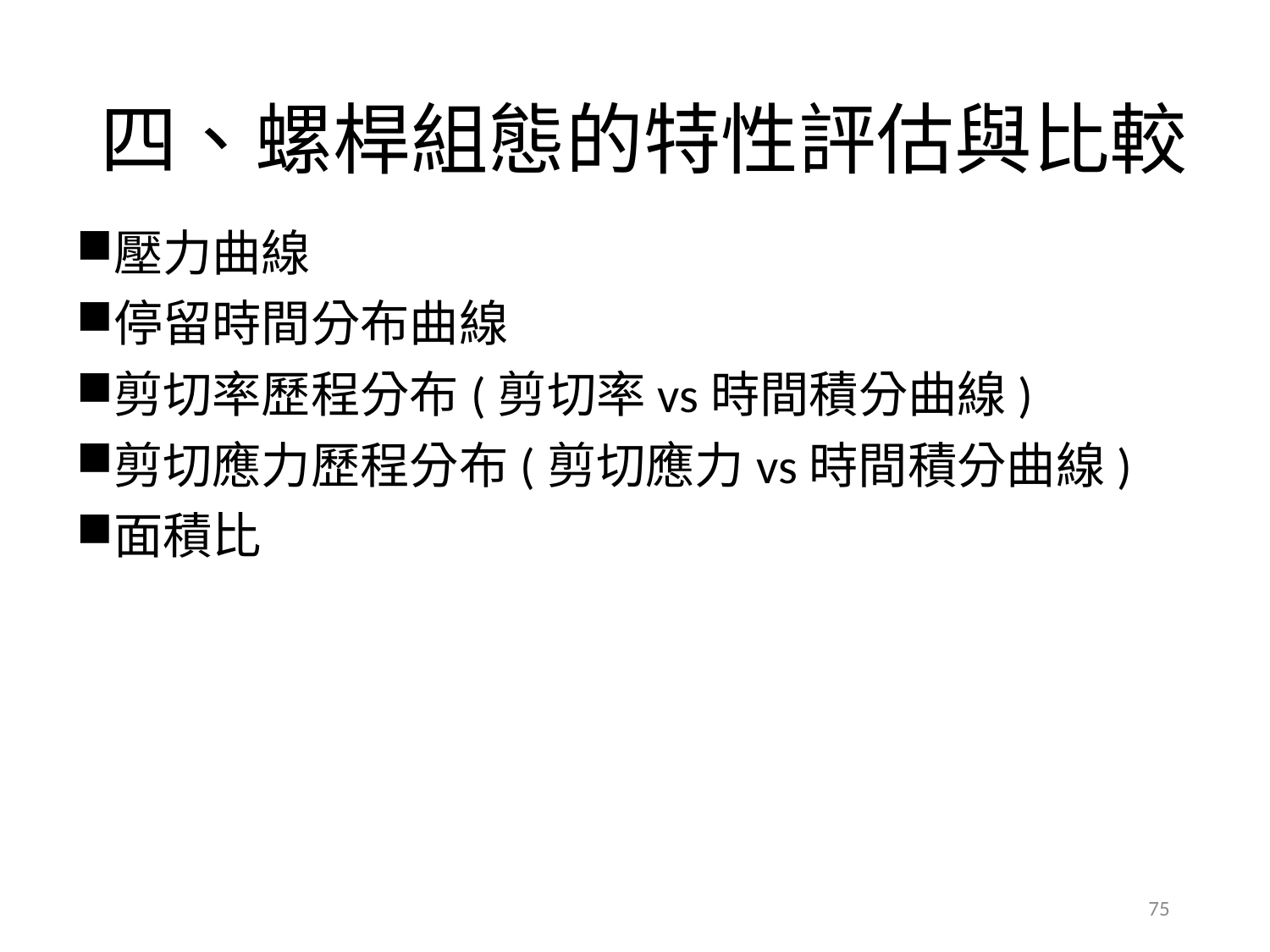

# 四、螺桿組態的特性評估與比較
壓力曲線
停留時間分布曲線
剪切率歷程分布(剪切率vs時間積分曲線)
剪切應力歷程分布(剪切應力vs時間積分曲線)
面積比

75